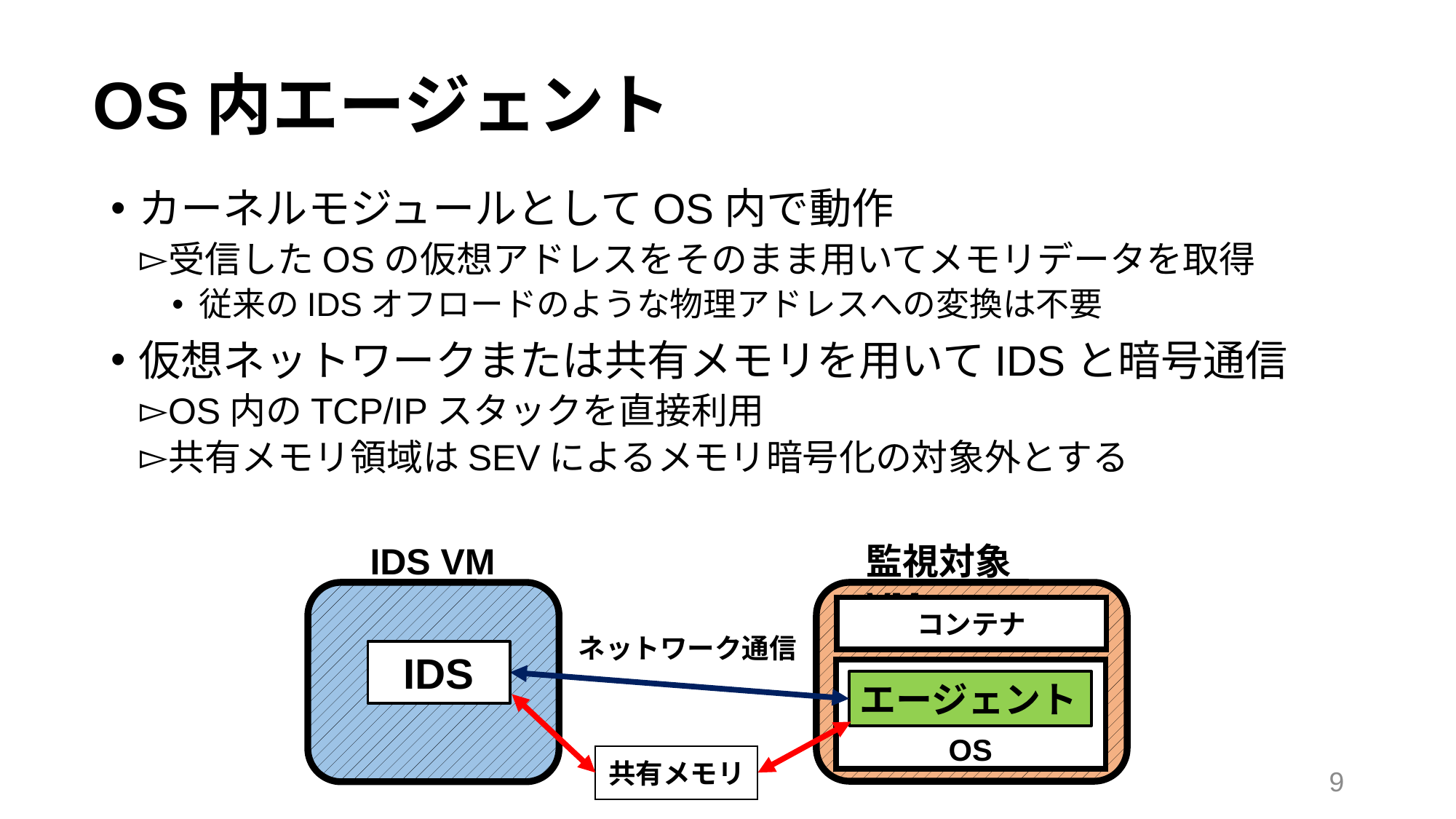

# OS内エージェント
カーネルモジュールとしてOS内で動作
受信したOSの仮想アドレスをそのまま用いてメモリデータを取得
従来のIDSオフロードのような物理アドレスへの変換は不要
仮想ネットワークまたは共有メモリを用いてIDSと暗号通信
OS内のTCP/IPスタックを直接利用
共有メモリ領域はSEVによるメモリ暗号化の対象外とする
IDS VM
監視対象VM

コンテナ
ネットワーク通信
IDS

エージェント
OS
共有メモリ
9